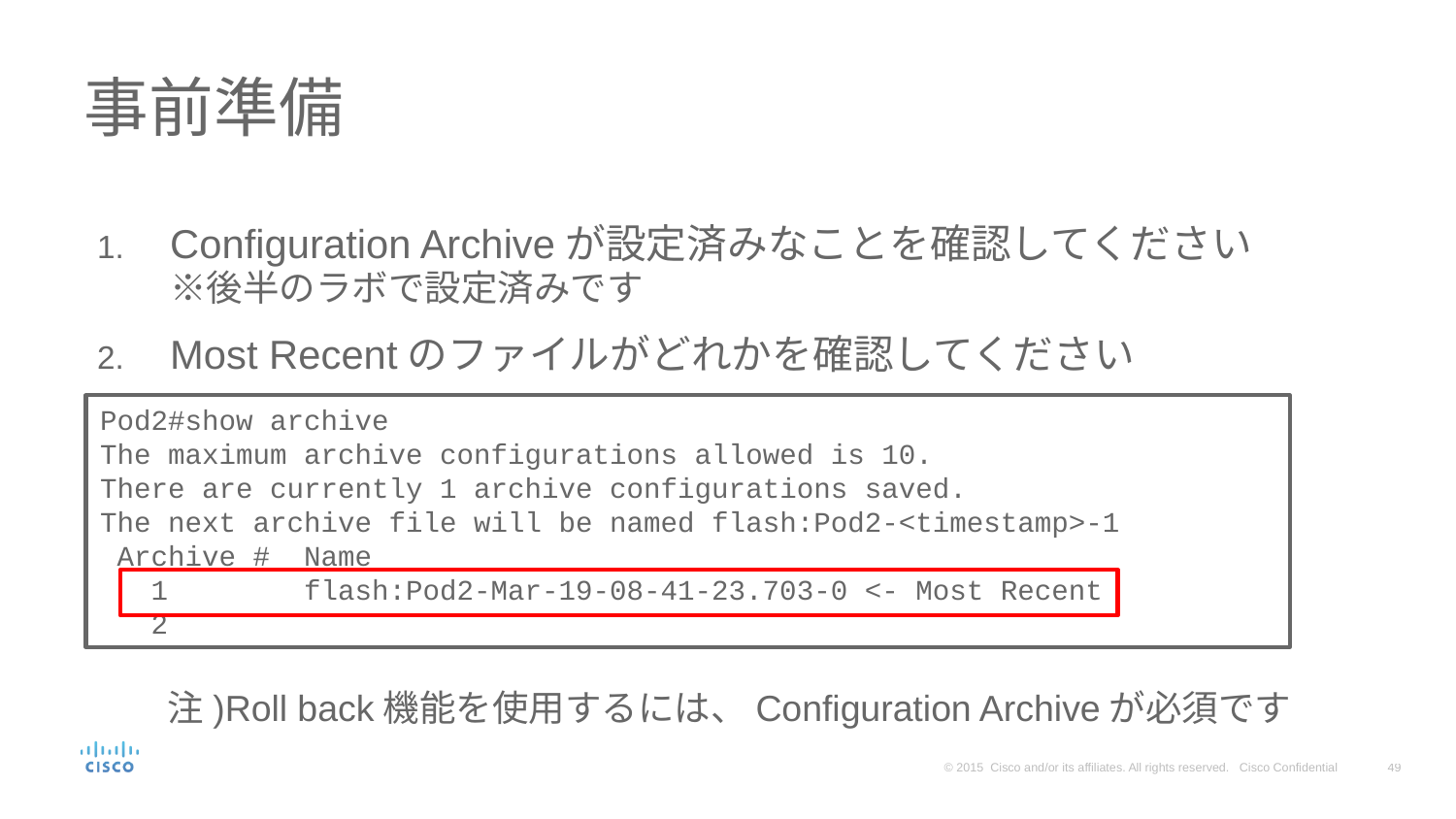

# 事前準備
Configuration Archiveが設定済みなことを確認してください
※後半のラボで設定済みです
Most Recentのファイルがどれかを確認してください
Pod2#show archive
The maximum archive configurations allowed is 10.
There are currently 1 archive configurations saved.
The next archive file will be named flash:Pod2-<timestamp>-1
 Archive #  Name
   1        flash:Pod2-Mar-19-08-41-23.703-0 <- Most Recent
   2

注)Roll back機能を使用するには、Configuration Archiveが必須です